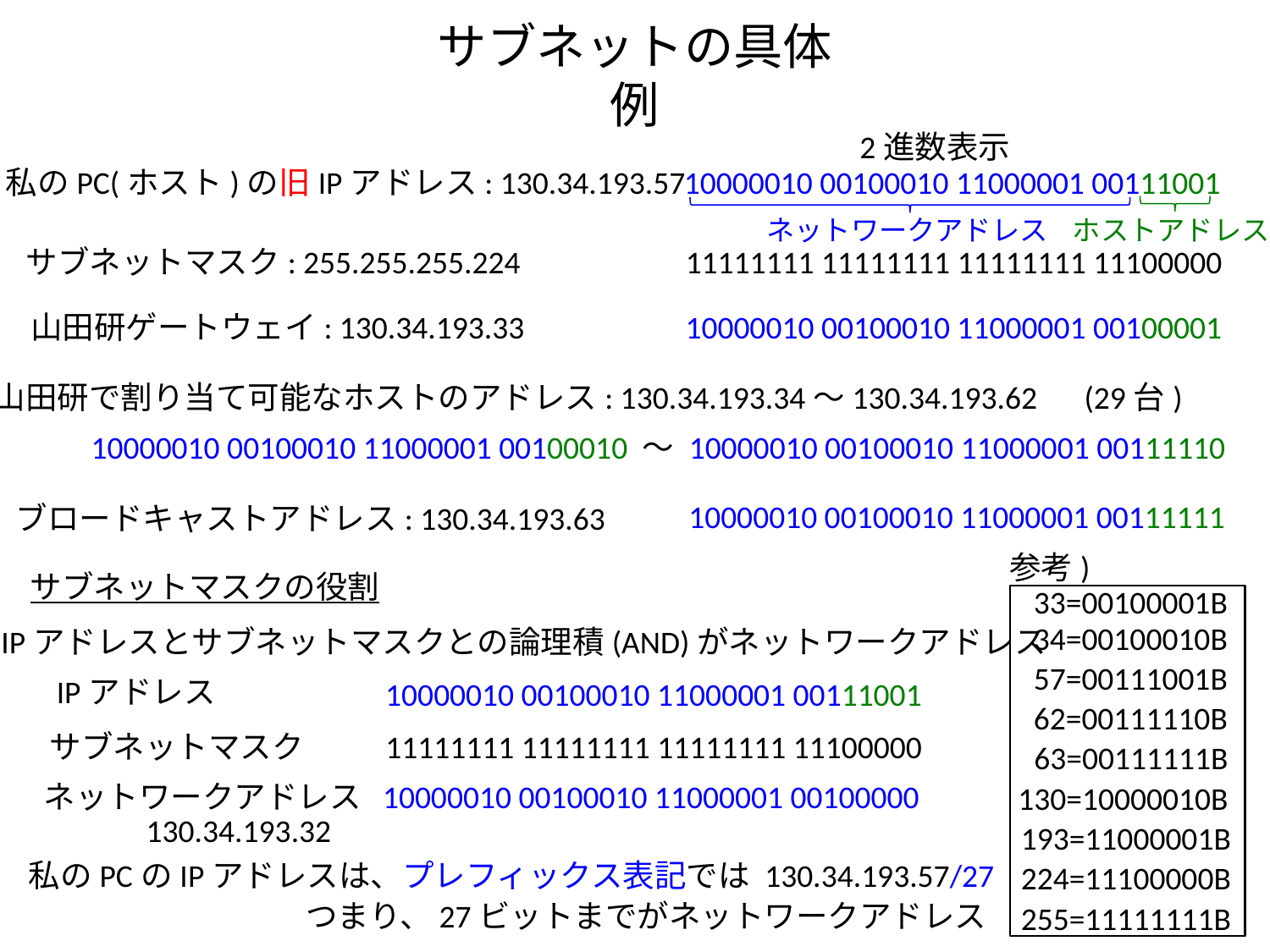

# サブネットの具体例
2進数表示
私のPC(ホスト)の旧IPアドレス: 130.34.193.57
10000010 00100010 11000001 00111001

ネットワークアドレス
ホストアドレス
サブネットマスク: 255.255.255.224
11111111 11111111 11111111 11100000
山田研ゲートウェイ: 130.34.193.33
10000010 00100010 11000001 00100001
山田研で割り当て可能なホストのアドレス: 130.34.193.34～130.34.193.62　(29台)
10000010 00100010 11000001 00100010 ～ 10000010 00100010 11000001 00111110
10000010 00100010 11000001 00111111
ブロードキャストアドレス: 130.34.193.63
参考)
サブネットマスクの役割
33=00100001B

34=00100010B
IPアドレスとサブネットマスクとの論理積(AND)がネットワークアドレス
57=00111001B
IPアドレス
10000010 00100010 11000001 00111001
62=00111110B
サブネットマスク
11111111 11111111 11111111 11100000
63=00111111B
ネットワークアドレス
10000010 00100010 11000001 00100000
130=10000010B
130.34.193.32
193=11000001B
私のPCのIPアドレスは、プレフィックス表記では 130.34.193.57/27
224=11100000B
つまり、27ビットまでがネットワークアドレス
255=11111111B